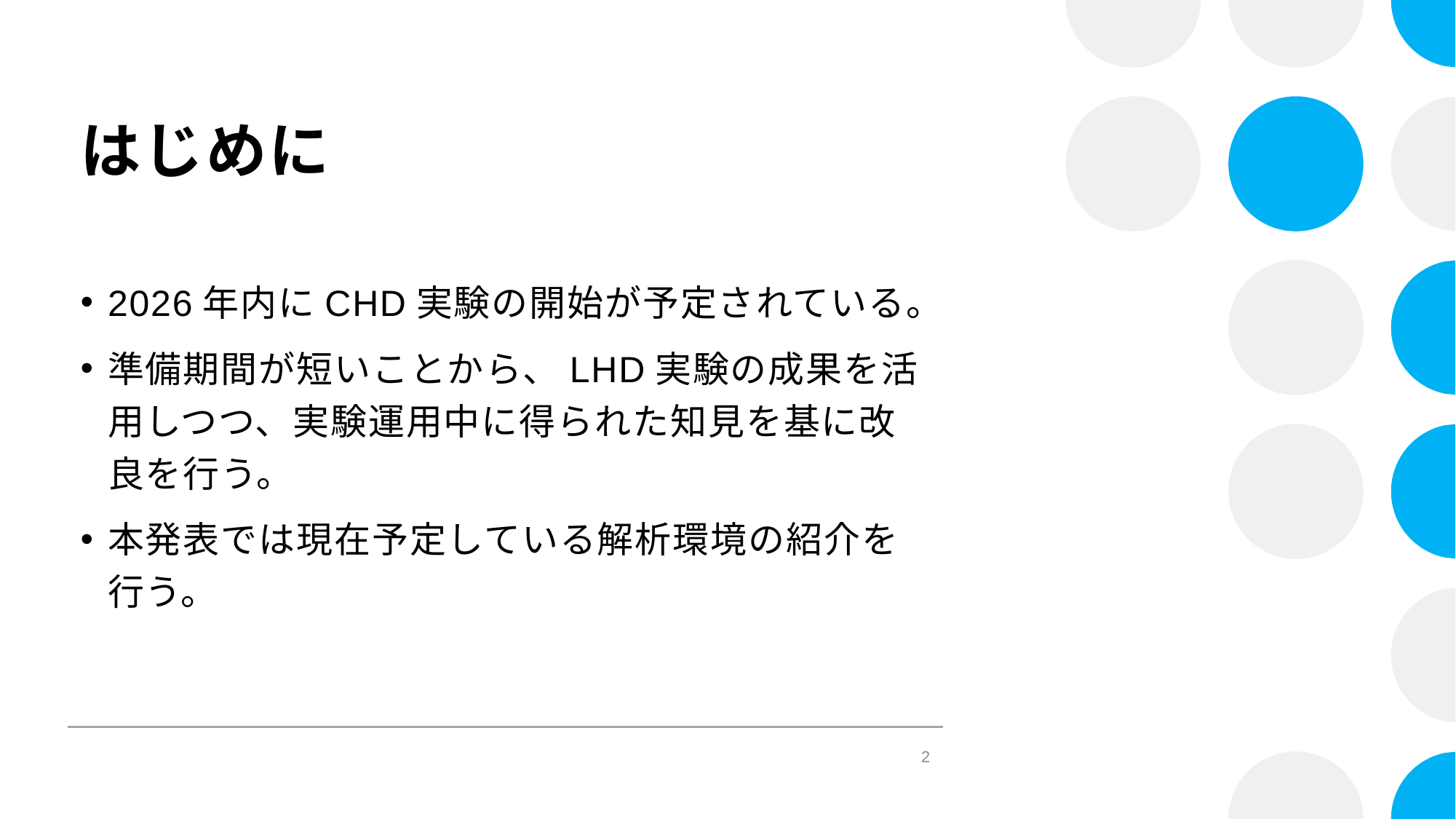

# はじめに
2026年内にCHD実験の開始が予定されている。
準備期間が短いことから、LHD実験の成果を活用しつつ、実験運用中に得られた知見を基に改良を行う。
本発表では現在予定している解析環境の紹介を行う。

2